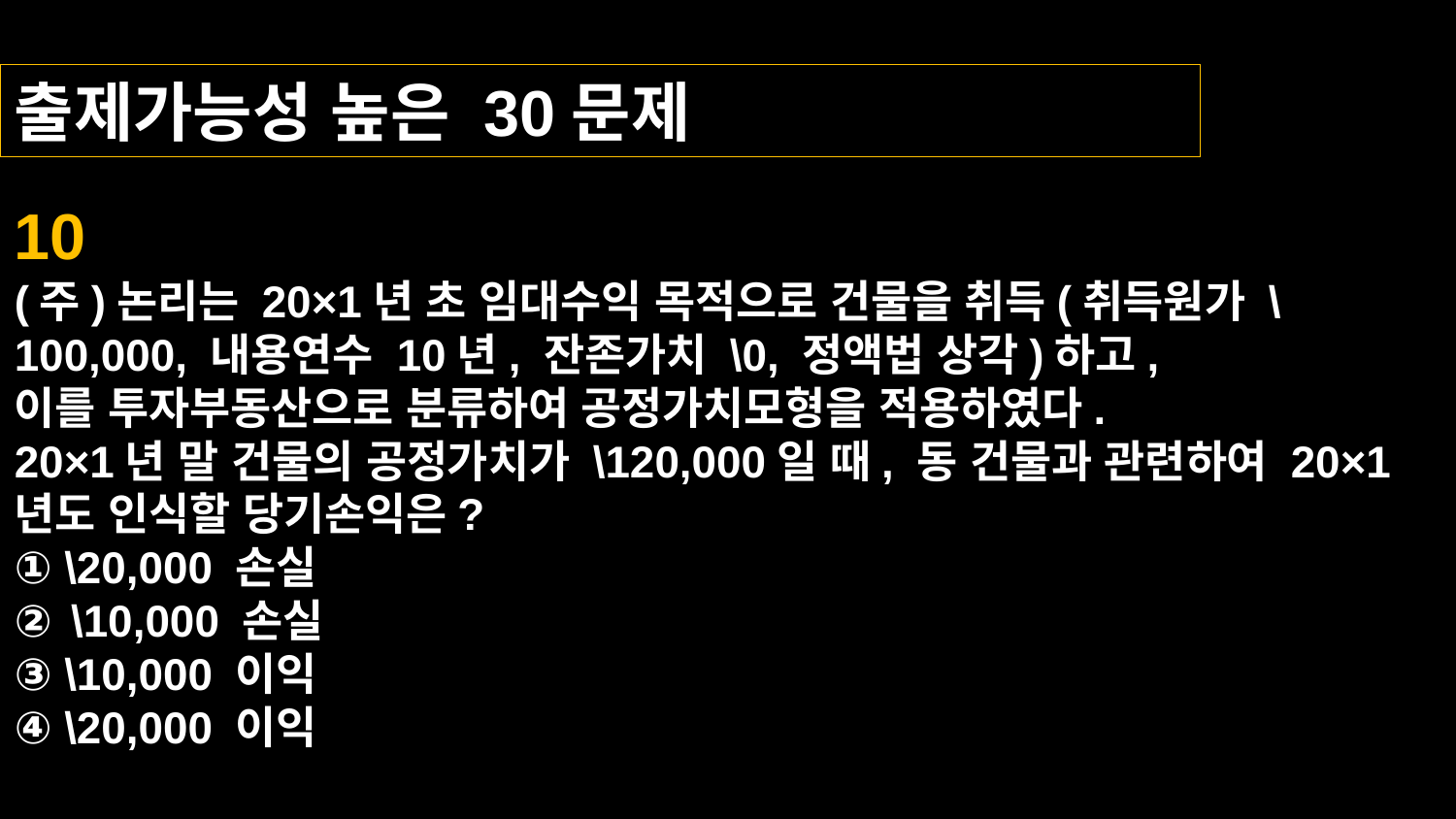

출제가능성 높은 30문제
10
(주)논리는 20×1년 초 임대수익 목적으로 건물을 취득(취득원가 \100,000, 내용연수 10년, 잔존가치 \0, 정액법 상각)하고,
이를 투자부동산으로 분류하여 공정가치모형을 적용하였다.
20×1년 말 건물의 공정가치가 \120,000일 때, 동 건물과 관련하여 20×1년도 인식할 당기손익은?
① \20,000 손실
② \10,000 손실
③ \10,000 이익
④ \20,000 이익